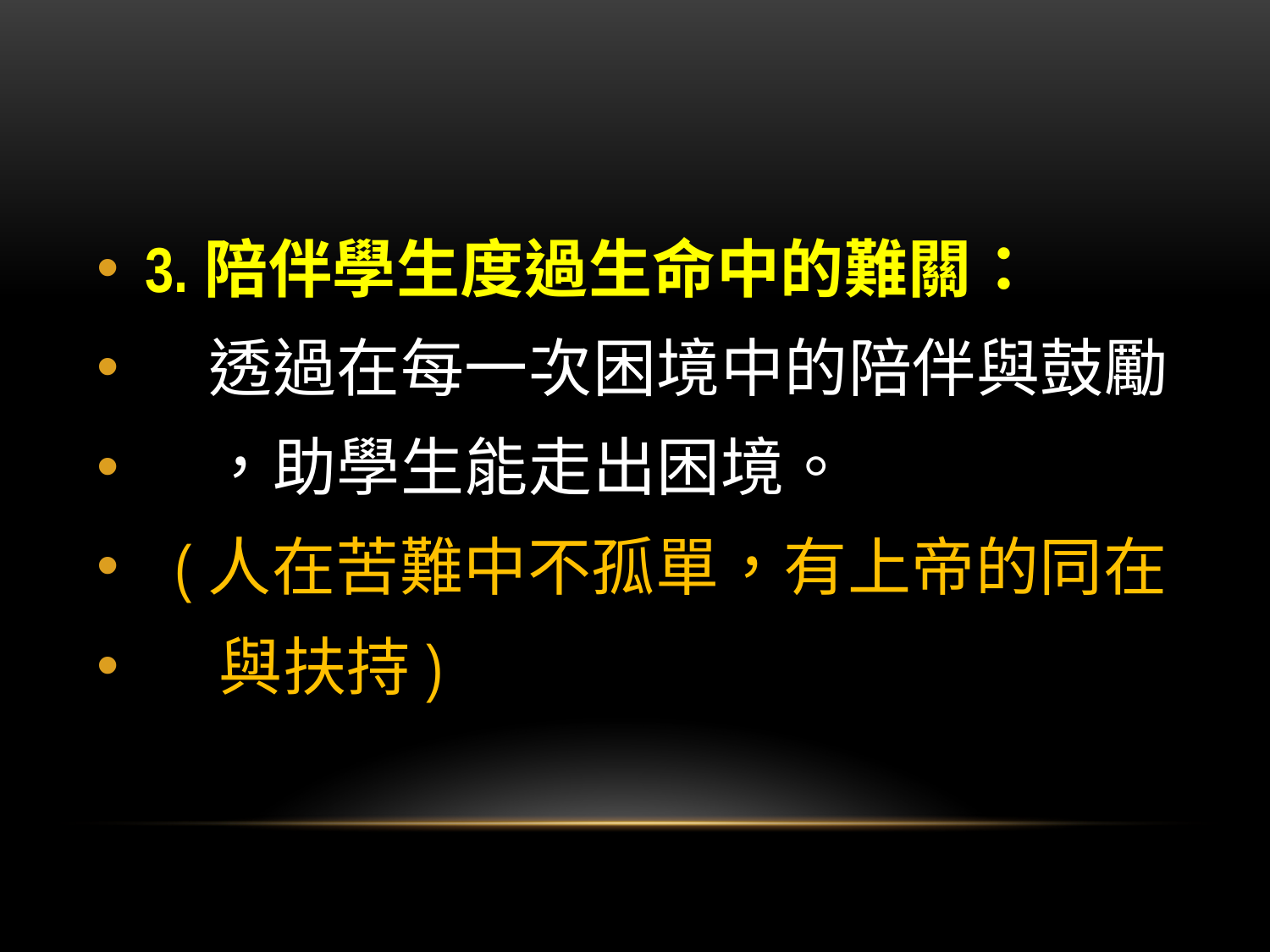

#
3.陪伴學生度過生命中的難關：
　透過在每一次困境中的陪伴與鼓勵
　，助學生能走出困境。
  (人在苦難中不孤單，有上帝的同在
    與扶持)